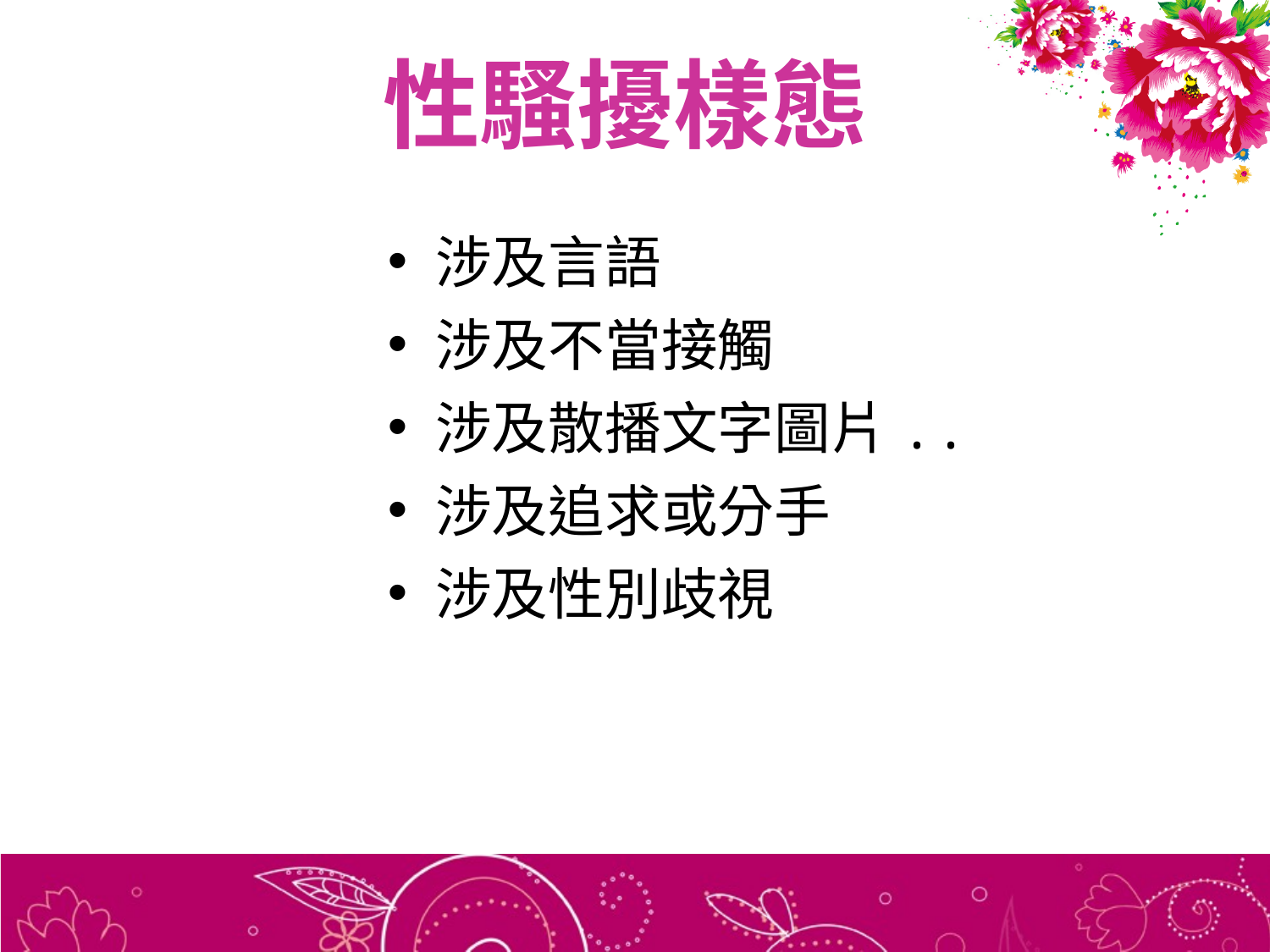

# 性騷擾樣態
涉及言語
涉及不當接觸
涉及散播文字圖片..
涉及追求或分手
涉及性別歧視